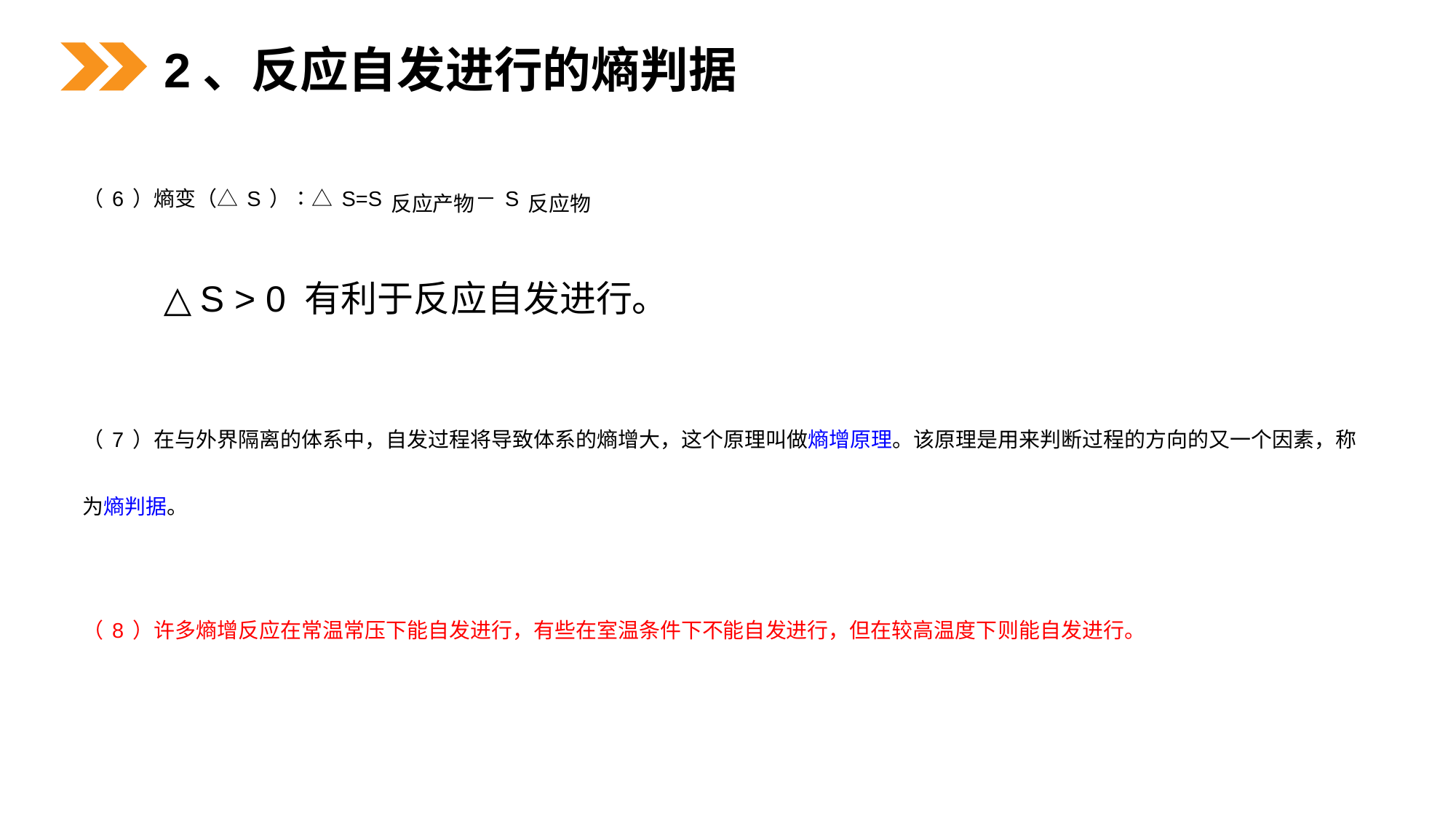

2、反应自发进行的熵判据
（6）熵变（△S）∶△S=S反应产物－S反应物
△S > 0 有利于反应自发进行。
（7）在与外界隔离的体系中，自发过程将导致体系的熵增大，这个原理叫做熵增原理。该原理是用来判断过程的方向的又一个因素，称为熵判据。
（8）许多熵增反应在常温常压下能自发进行，有些在室温条件下不能自发进行，但在较高温度下则能自发进行。